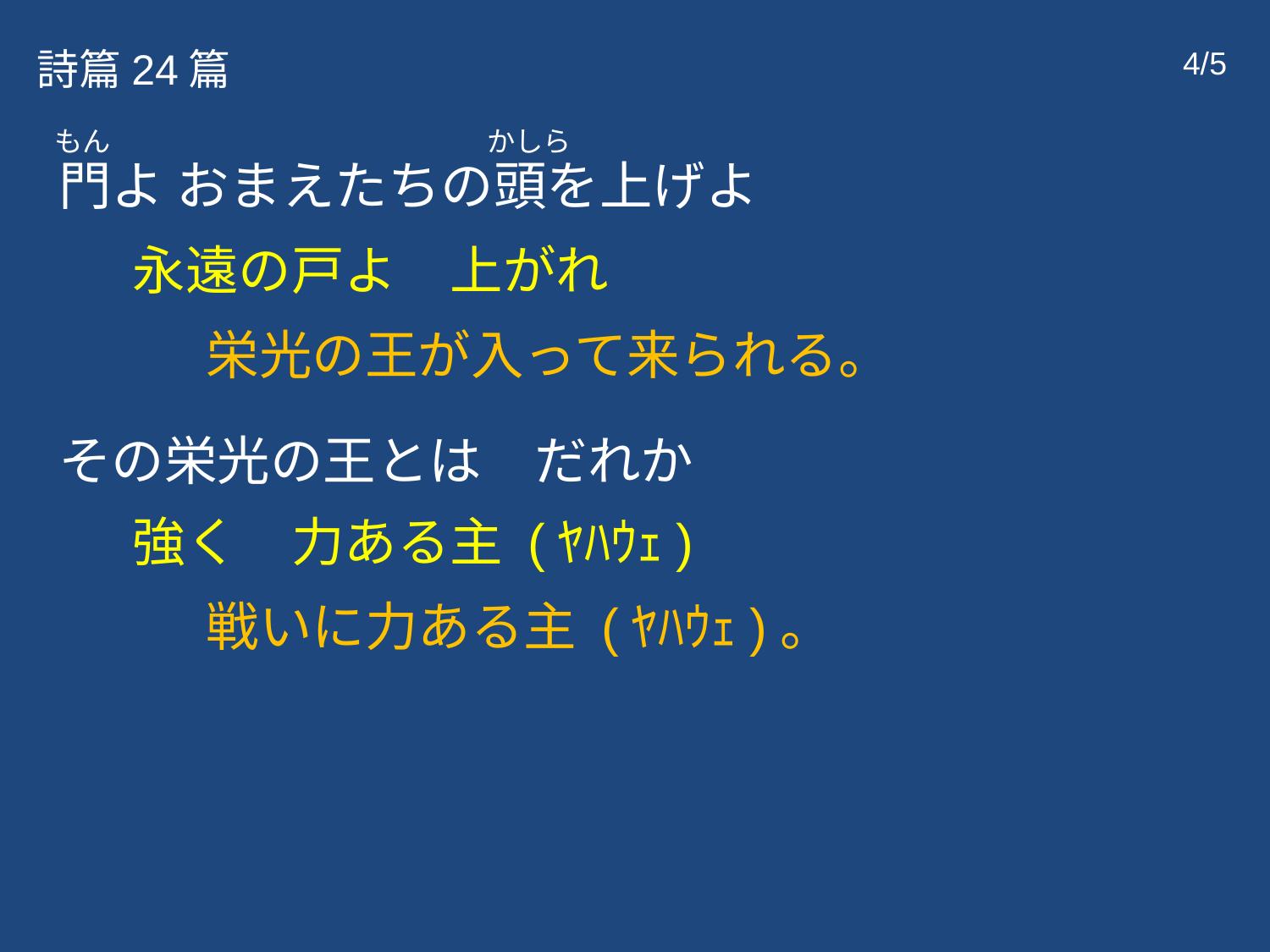

詩篇24篇
4/5
もん
かしら
門よ おまえたちの頭を上げよ
永遠の戸よ　上がれ
栄光の王が入って来られる。
その栄光の王とは　だれか
強く　力ある主 (ﾔﾊｳｪ)
戦いに力ある主 (ﾔﾊｳｪ)。